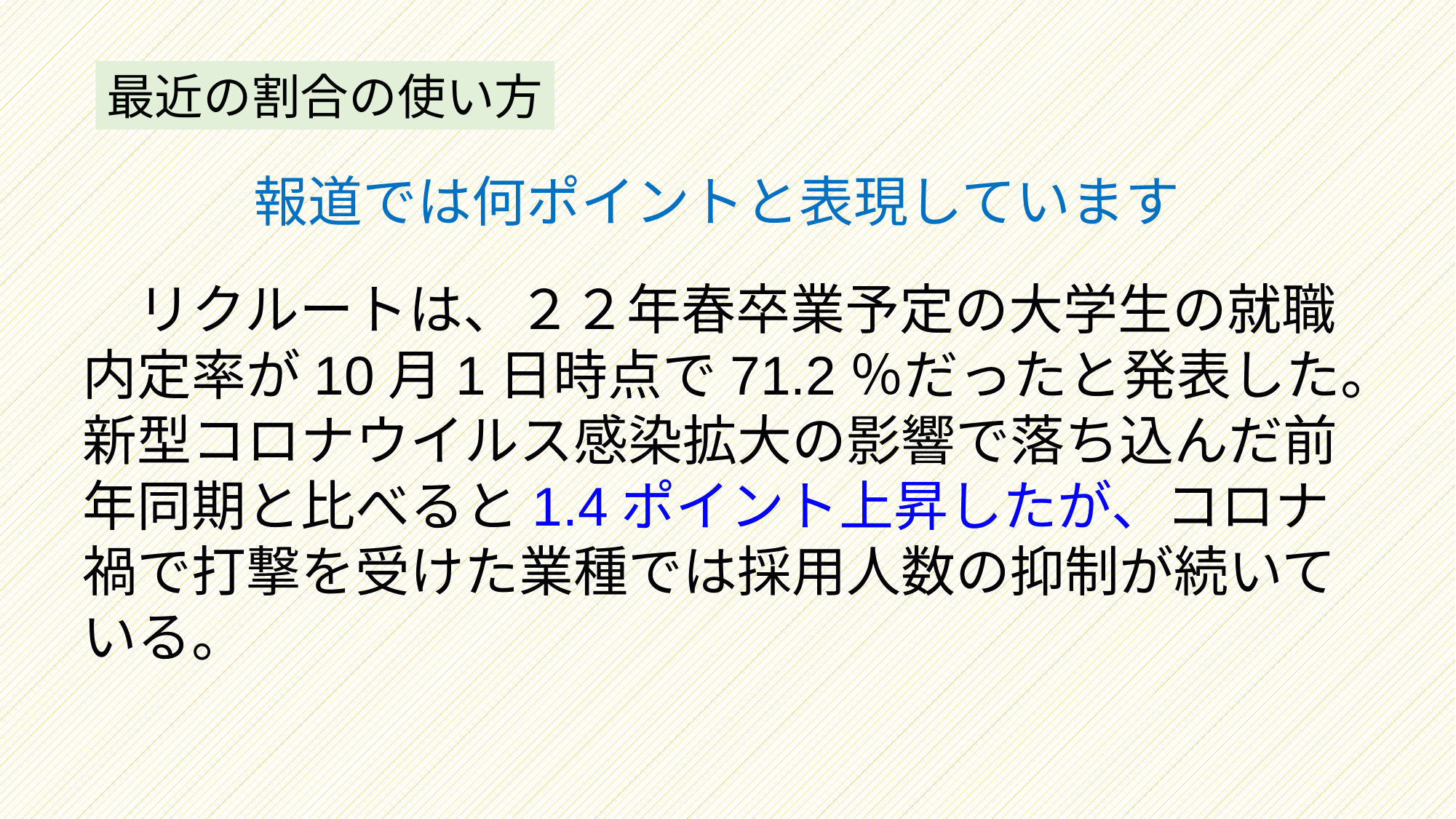

最近の割合の使い方
# 報道では何ポイントと表現しています
　リクルートは、２２年春卒業予定の大学生の就職内定率が10月1日時点で71.2％だったと発表した。新型コロナウイルス感染拡大の影響で落ち込んだ前年同期と比べると1.4ポイント上昇したが、コロナ禍で打撃を受けた業種では採用人数の抑制が続いている。